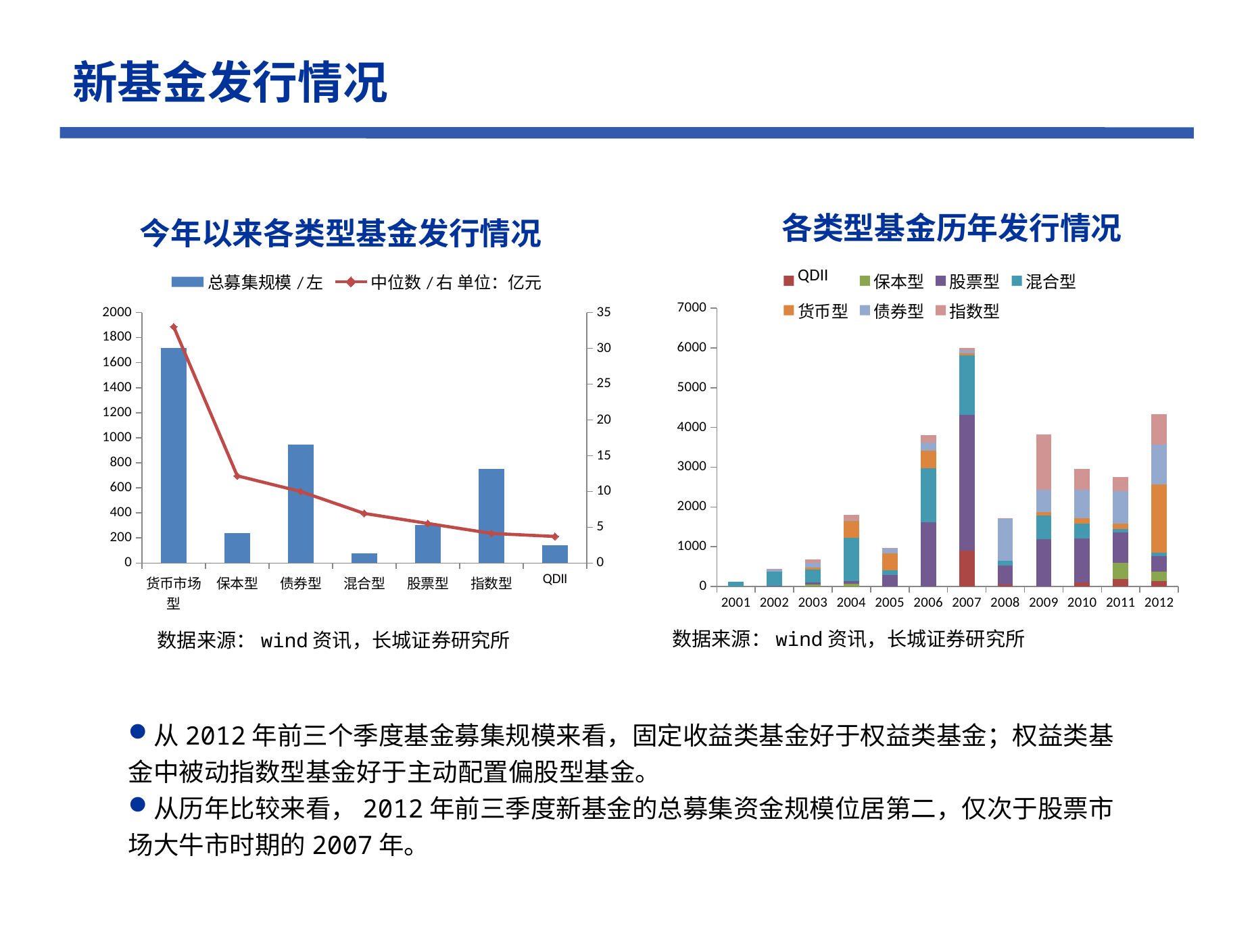

# 新基金发行情况
各类型基金历年发行情况
今年以来各类型基金发行情况

### Chart

| Category | QDII | 保本型 | 股票型 | 混合型 | 货币型 | 债券型 | 指数型 |
|---|---|---|---|---|---|---|---|
| 2001 | None | None | None | 117.2577 | None | None | None |
| 2002 | None | None | 22.26369999999996 | 343.4185999999992 | None | 51.3279 | 30.939999999999987 |
| 2003 | None | 51.9298 | 44.804 | 325.22970000000004 | 47.274800000000006 | 133.9061 | 75.3026 |
| 2004 | None | 60.72210000000009 | 70.8156 | 1096.2127 | 419.83669999999955 | 21.9379 | 130.8185 |
| 2005 | None | None | 287.0795999999997 | 123.49889999999999 | 427.9502 | 114.568 | 13.806600000000014 |
| 2006 | None | None | 1620.3211999999996 | 1354.7373 | 435.64790000000045 | 212.5362 | 182.64299999999997 |
| 2007 | 898.0411999999991 | None | 3415.4642000000003 | 1494.9613000000002 | 47.412600000000005 | 82.6111 | 59.4202 |
| 2008 | 50.53010000000001 | None | 481.41909999999956 | 120.96549999999999 | None | 1050.5099000000005 | 15.592500000000006 |
| 2009 | None | None | 1192.6520999999998 | 598.1677000000001 | 76.2807 | 564.1826 | 1396.2895 |
| 2010 | 105.07869999999998 | None | 1104.4817 | 373.9699 | 134.2483 | 710.7433 | 527.9885 |
| 2011 | 184.91500000000002 | 406.2331999999993 | 769.4183999999999 | 88.0518 | 125.57139999999998 | 818.0939999999999 | 360.29659999999893 |
| 2012 | 136.0638 | 237.8199 | 383.7503999999995 | 90.0473 | 1718.9227 | 999.8818 | 766.9028000000003 |

### Chart

| Category | 总募集规模/左 | 中位数/右 单位：亿元 |
|---|---|---|
| 货币市场型 | 1718.9227 | 33.00850000000001 |
| 保本型 | 237.81990000000002 | 12.1830218125 |
| 债券型 | 944.9706999999994 | 9.984850000000002 |
| 混合型 | 75.93090000000002 | 6.9281500000000005 |
| 股票型 | 304.1135999999995 | 5.5257999999999985 |
| 指数型 | 752.2471999999993 | 4.13605 |
| QDII | 140.19570000000002 | 3.7117129784999996 |
数据来源：wind资讯，长城证券研究所
数据来源：wind资讯，长城证券研究所
从2012年前三个季度基金募集规模来看，固定收益类基金好于权益类基金；权益类基金中被动指数型基金好于主动配置偏股型基金。
从历年比较来看，2012年前三季度新基金的总募集资金规模位居第二，仅次于股票市场大牛市时期的2007年。